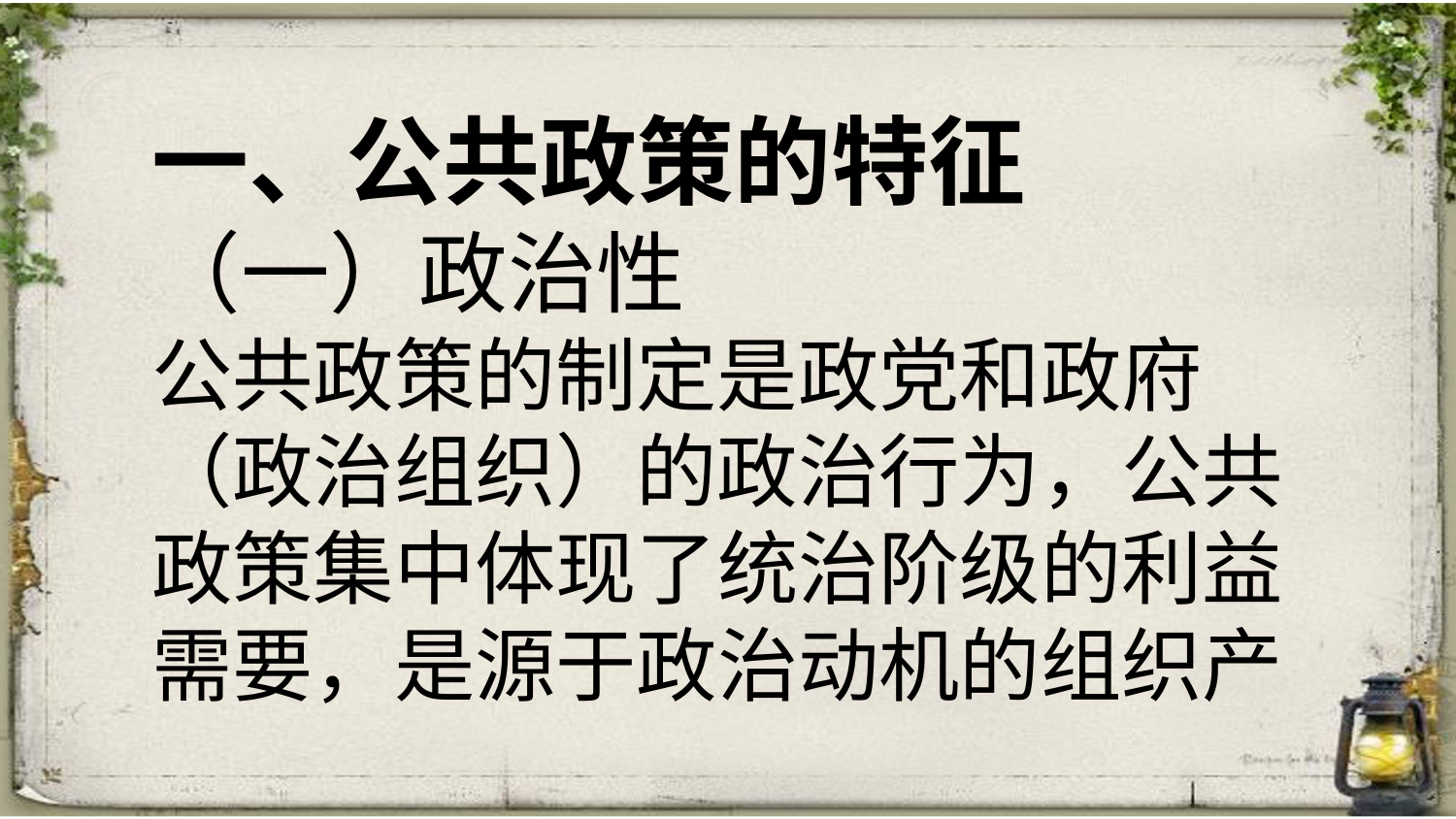

一、公共政策的特征
（一）政治性
公共政策的制定是政党和政府（政治组织）的政治行为，公共政策集中体现了统治阶级的利益需要，是源于政治动机的组织产